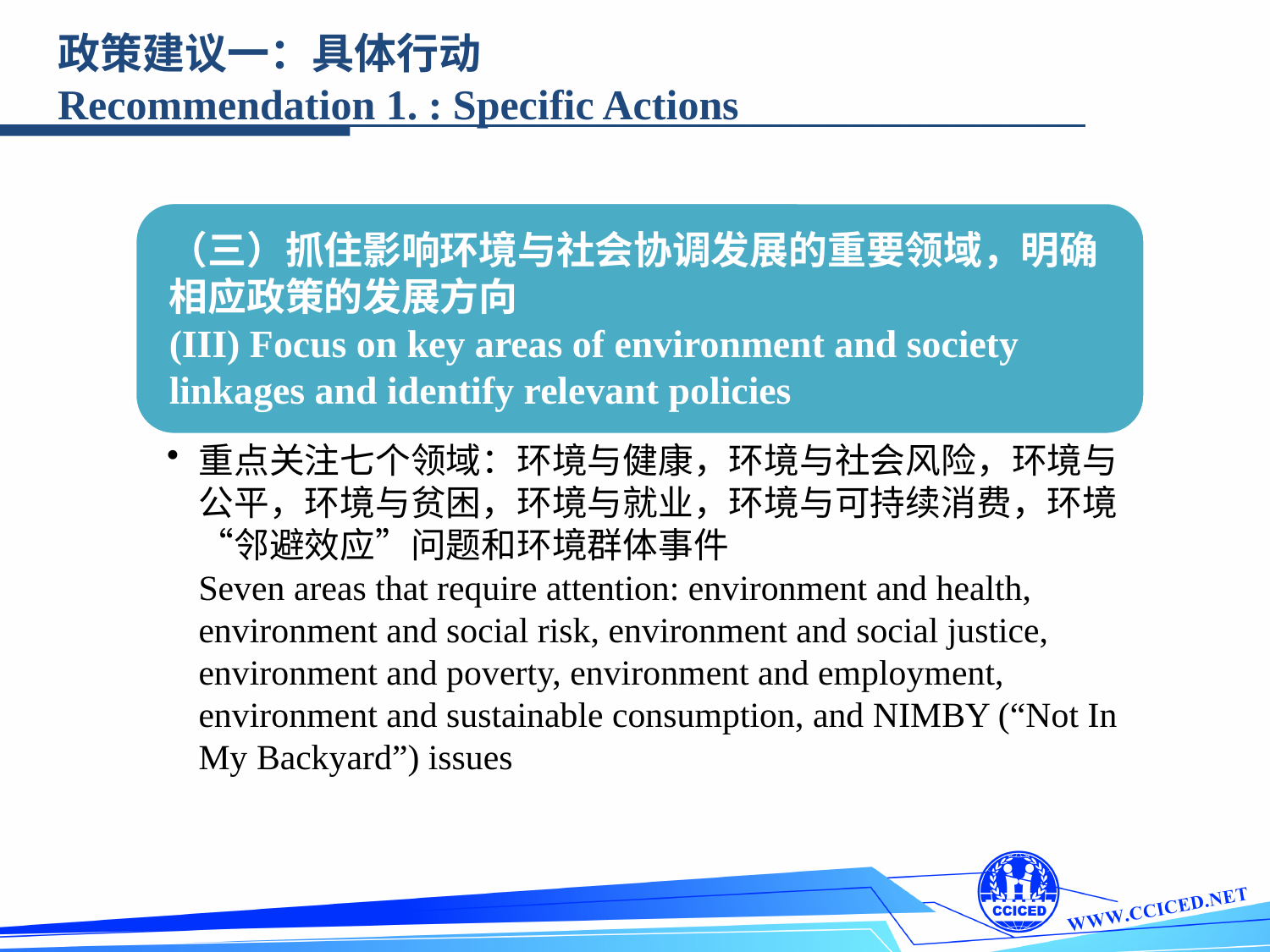

政策建议一：具体行动
Recommendation 1. : Specific Actions
（三）抓住影响环境与社会协调发展的重要领域，明确相应政策的发展方向
(III) Focus on key areas of environment and society linkages and identify relevant policies
重点关注七个领域：环境与健康，环境与社会风险，环境与公平，环境与贫困，环境与就业，环境与可持续消费，环境“邻避效应”问题和环境群体事件
Seven areas that require attention: environment and health, environment and social risk, environment and social justice, environment and poverty, environment and employment, environment and sustainable consumption, and NIMBY (“Not In My Backyard”) issues